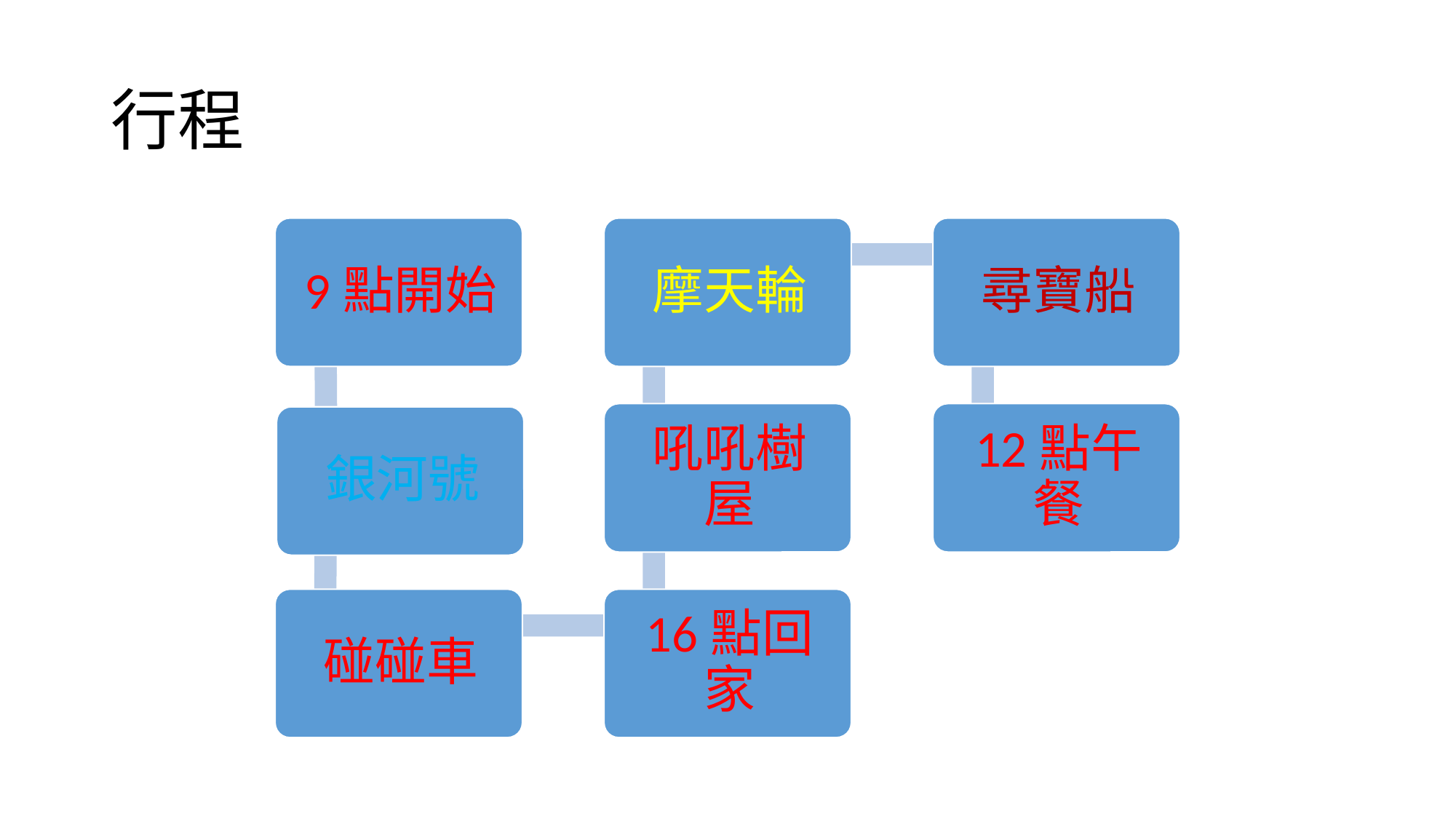

# 行程
9點開始
銀河號
碰碰車
16點回家
吼吼樹屋
摩天輪
尋寶船
12點午餐